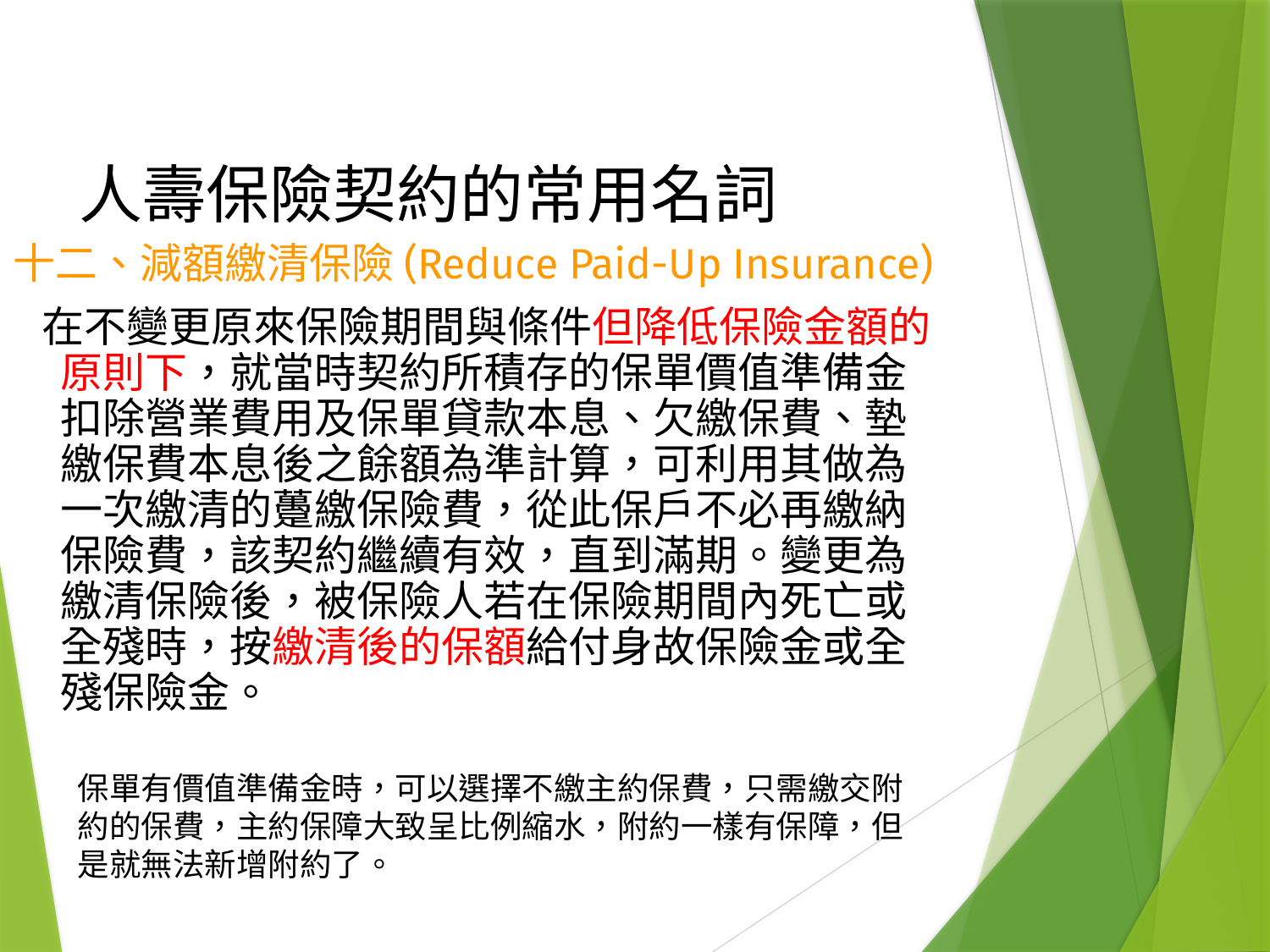

人壽保險契約的常用名詞
十二、減額繳清保險(Reduce Paid-Up Insurance)
  在不變更原來保險期間與條件但降低保險金額的原則下，就當時契約所積存的保單價值準備金扣除營業費用及保單貸款本息、欠繳保費、墊繳保費本息後之餘額為準計算，可利用其做為一次繳清的躉繳保險費，從此保戶不必再繳納保險費，該契約繼續有效，直到滿期。變更為繳清保險後，被保險人若在保險期間內死亡或全殘時，按繳清後的保額給付身故保險金或全殘保險金。
保單有價值準備金時，可以選擇不繳主約保費，只需繳交附約的保費，主約保障大致呈比例縮水，附約一樣有保障，但是就無法新增附約了。